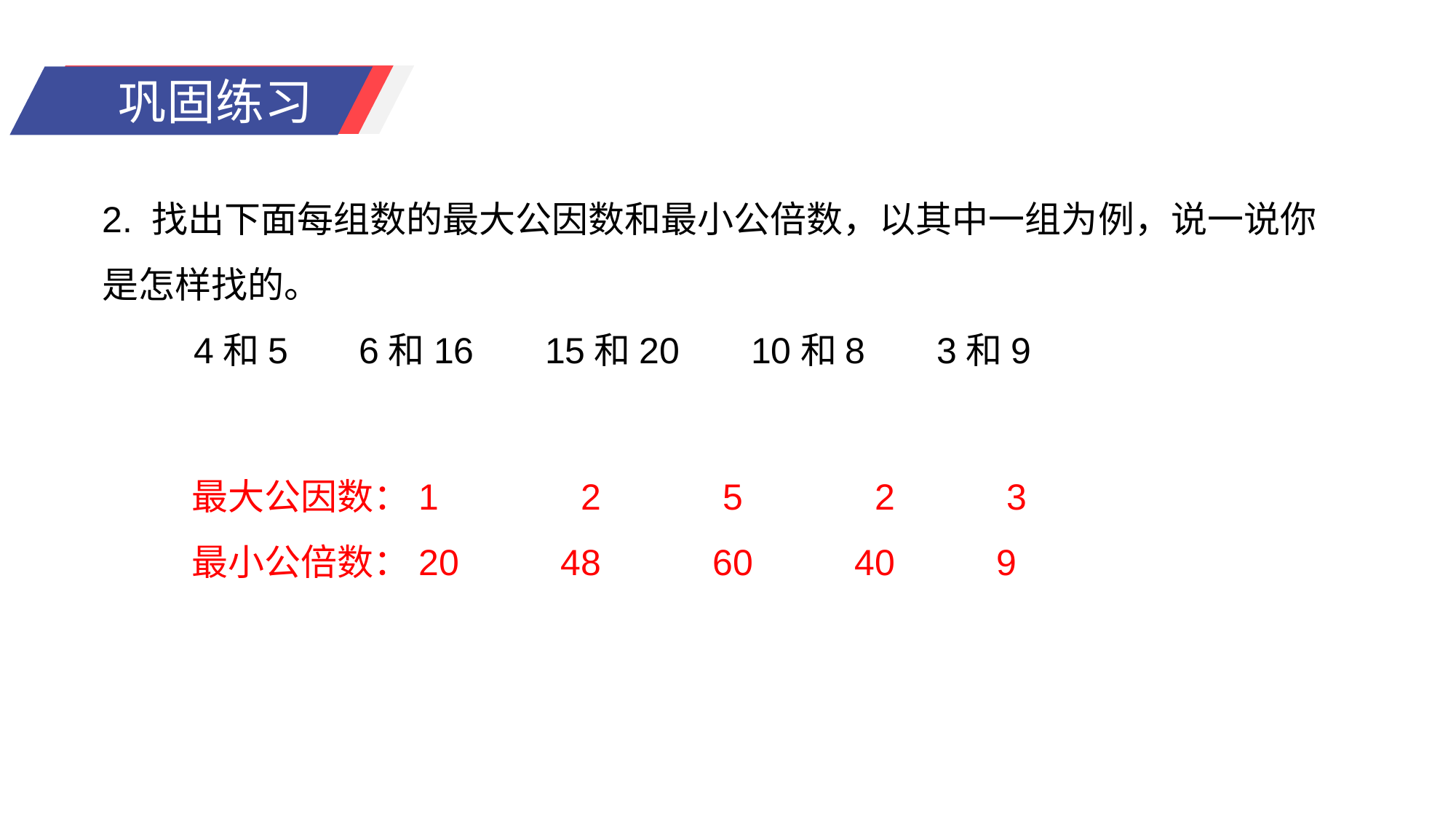

2. 找出下面每组数的最大公因数和最小公倍数，以其中一组为例，说一说你是怎样找的。
         4和5       6和16       15和20       10和8       3和9
最大公因数：1              2            5             2           3
最小公倍数：20          48           60          40          9